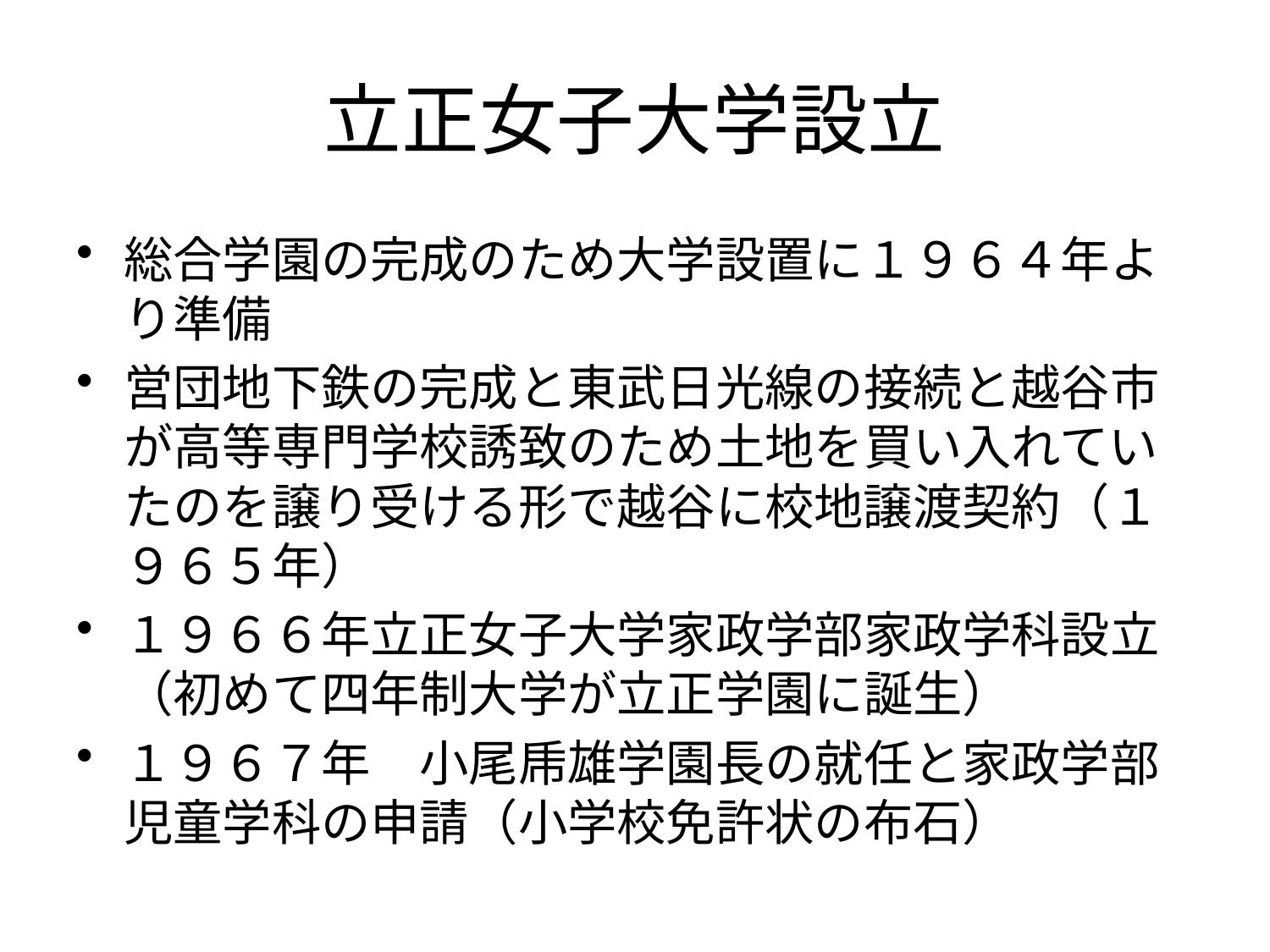

# 立正女子大学設立
総合学園の完成のため大学設置に１９６４年より準備
営団地下鉄の完成と東武日光線の接続と越谷市が高等専門学校誘致のため土地を買い入れていたのを譲り受ける形で越谷に校地譲渡契約（１９６５年）
１９６６年立正女子大学家政学部家政学科設立（初めて四年制大学が立正学園に誕生）
１９６７年　小尾乕雄学園長の就任と家政学部児童学科の申請（小学校免許状の布石）